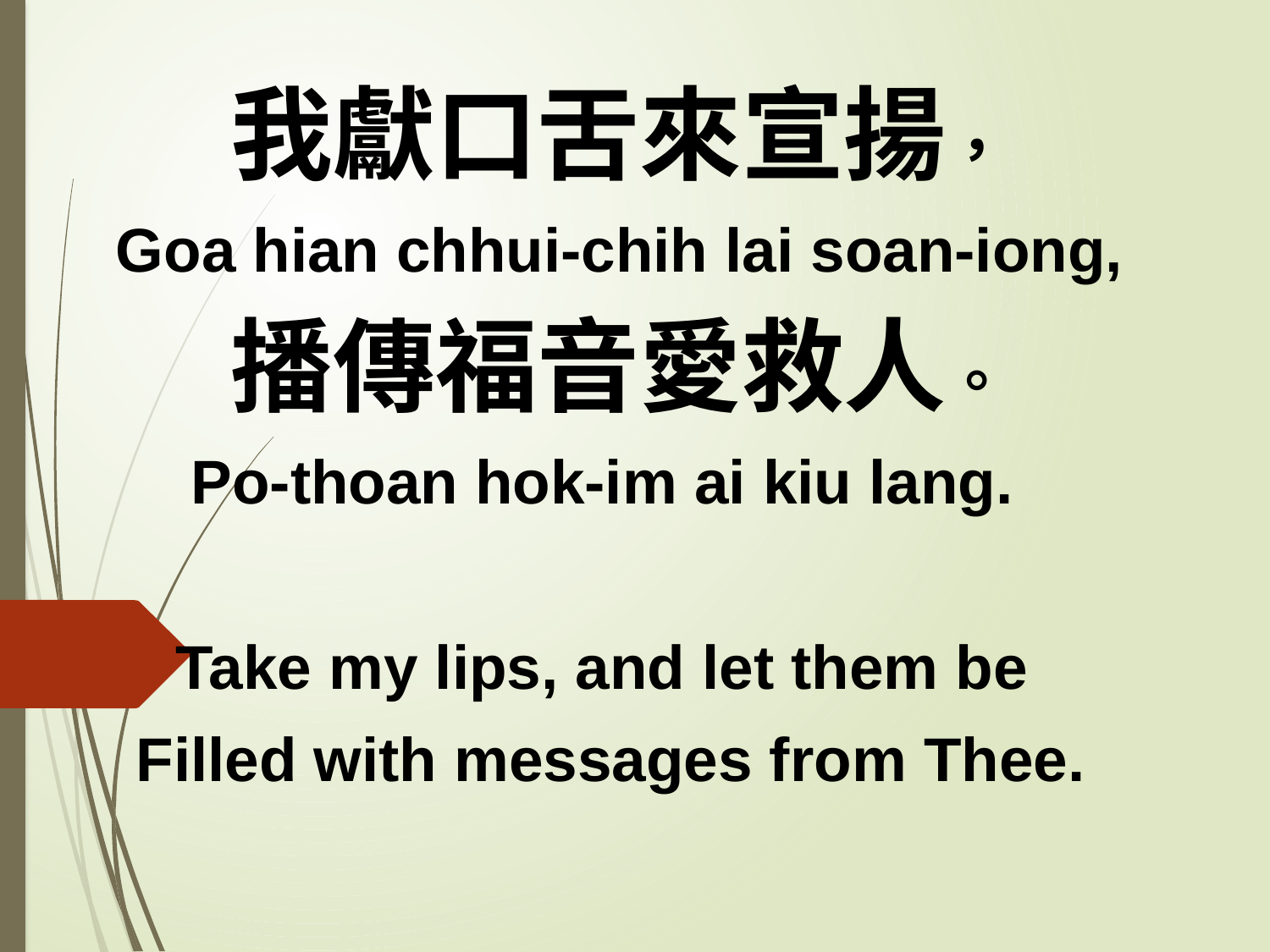

我獻口舌來宣揚，
Goa hian chhui-chih lai soan-iong,
播傳福音愛救人。
Po-thoan hok-im ai kiu lang.

Take my lips, and let them be
Filled with messages from Thee.